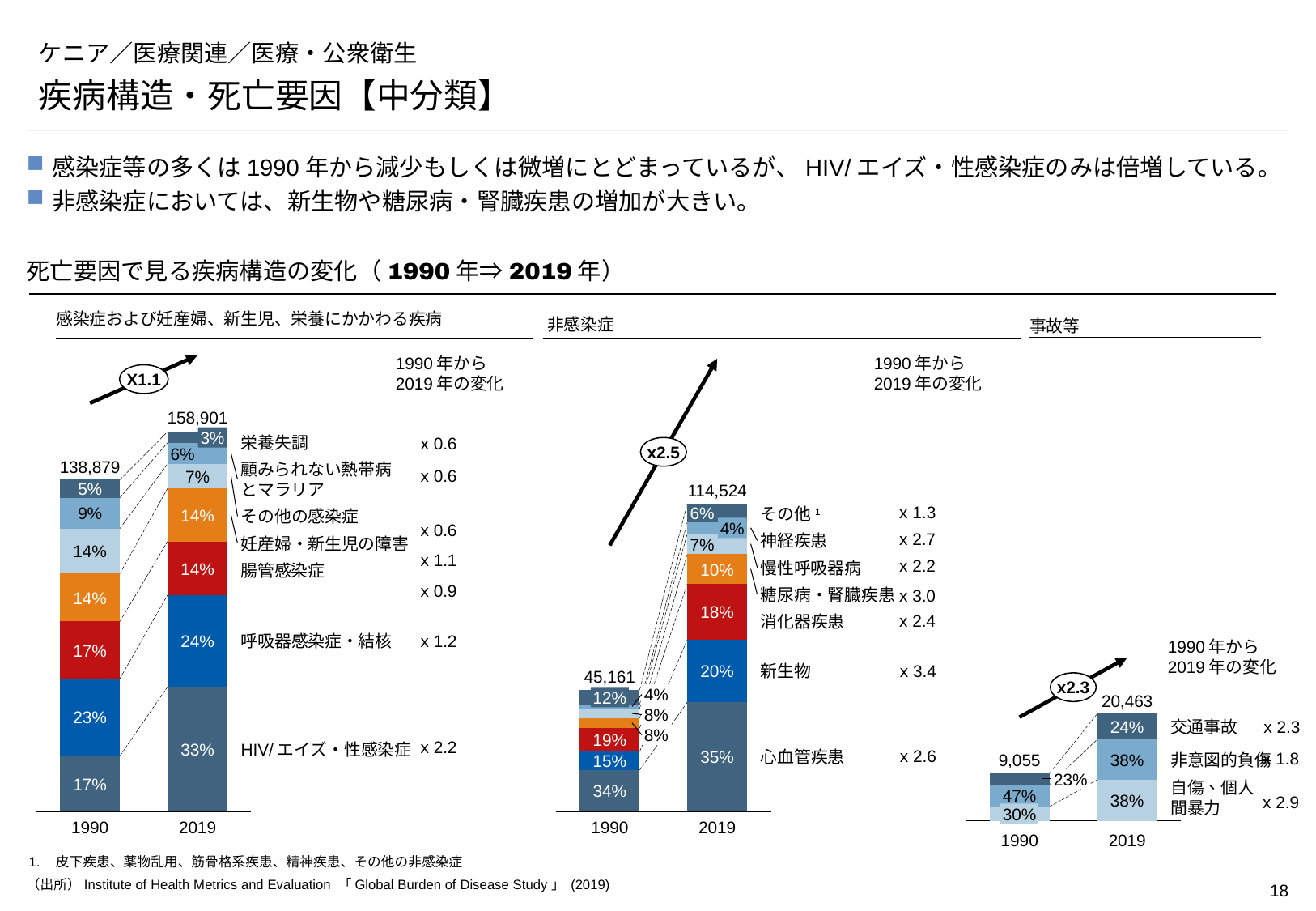

# ケニア／医療関連／医療・公衆衛生
疾病構造・死亡要因【中分類】
感染症等の多くは1990年から減少もしくは微増にとどまっているが、HIV/エイズ・性感染症のみは倍増している。
非感染症においては、新生物や糖尿病・腎臓疾患の増加が大きい。
死亡要因で見る疾病構造の変化（1990年⇒2019年）
感染症および妊産婦、新生児、栄養にかかわる疾病
非感染症
事故等
1990年から2019年の変化
1990年から2019年の変化
X1.1
158,901

### Chart

| Category |  |  |  |  |  |  |  |
|---|---|---|---|---|---|---|---|
x 0.6
3%
栄養失調
x2.5
6%
138,879
顧みられない熱帯病
とマラリア
x 0.6
7%
5%
114,524

### Chart

| Category |  |  |  |  |  |  |  |
|---|---|---|---|---|---|---|---|
x 1.3
6%
9%
その他1
14%
その他の感染症
x 0.6
4%
x 2.7
神経疾患
妊産婦・新生児の障害
7%
14%
x 1.1
x 2.2
慢性呼吸器病
14%
10%
腸管感染症
x 0.9
x 3.0
糖尿病・腎臓疾患
14%
18%
x 2.4
消化器疾患
x 1.2
1990年から2019年の変化
24%
呼吸器感染症・結核
17%
x 3.4
20%
新生物
45,161
x2.3
4%
12%
20,463

### Chart

| Category |  |  |  |
|---|---|---|---|
8%
23%
x 2.3
24%
交通事故
8%
19%
x 2.2
33%
HIV/エイズ・性感染症
x 2.6
x 1.8
35%
心血管疾患
38%
非意図的負傷
9,055
15%
23%
17%
自傷、個人
間暴力
34%
47%
x 2.9
38%
30%
1990
2019
1990
2019
1990
2019
1.	皮下疾患、薬物乱用、筋骨格系疾患、精神疾患、その他の非感染症
（出所）Institute of Health Metrics and Evaluation 「Global Burden of Disease Study」 (2019)